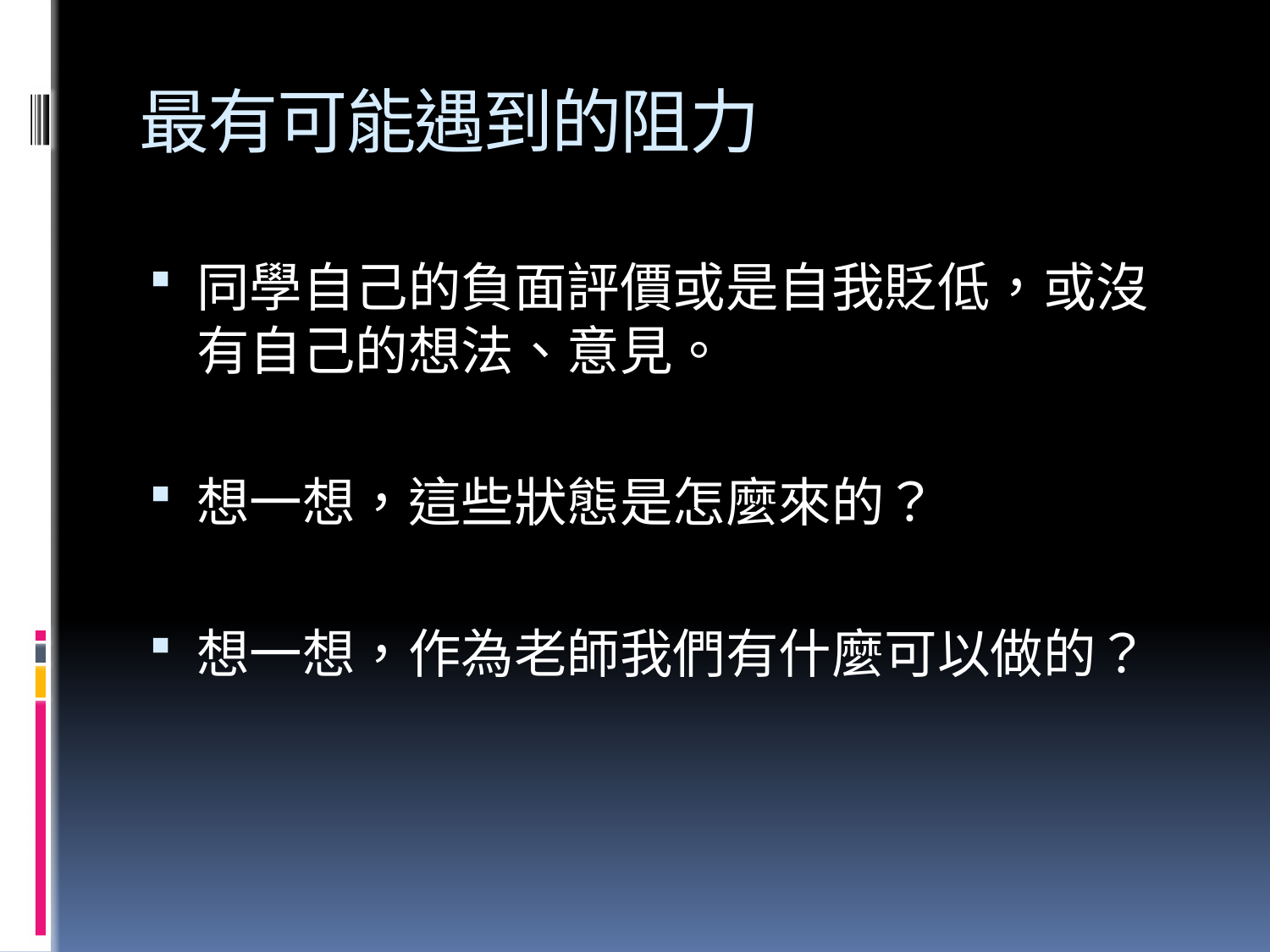

# 最有可能遇到的阻力
同學自己的負面評價或是自我貶低，或沒有自己的想法、意見。

想一想，這些狀態是怎麼來的？

想一想，作為老師我們有什麼可以做的？